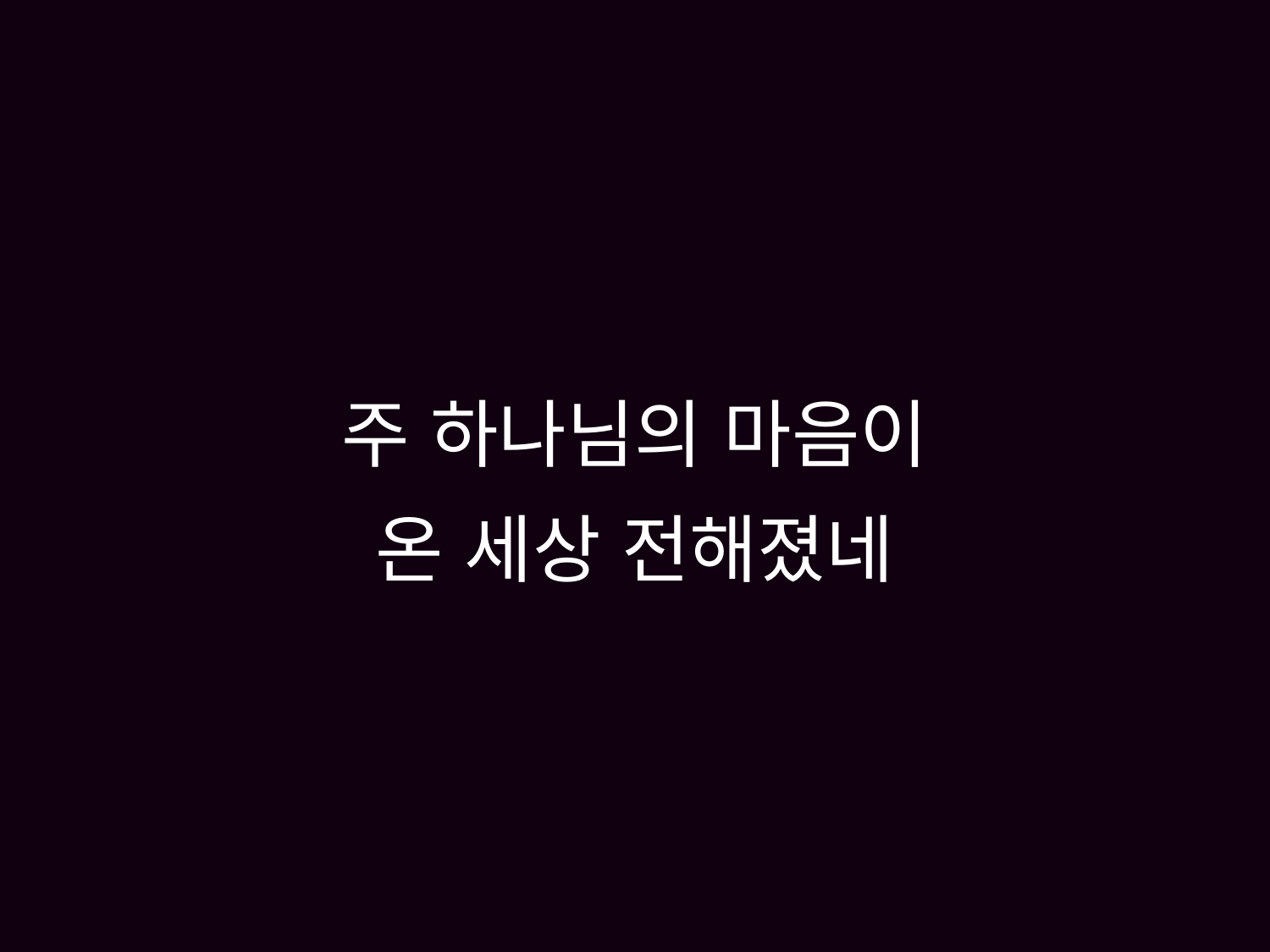

# 주 하나님의 마음이 온 세상 전해졌네